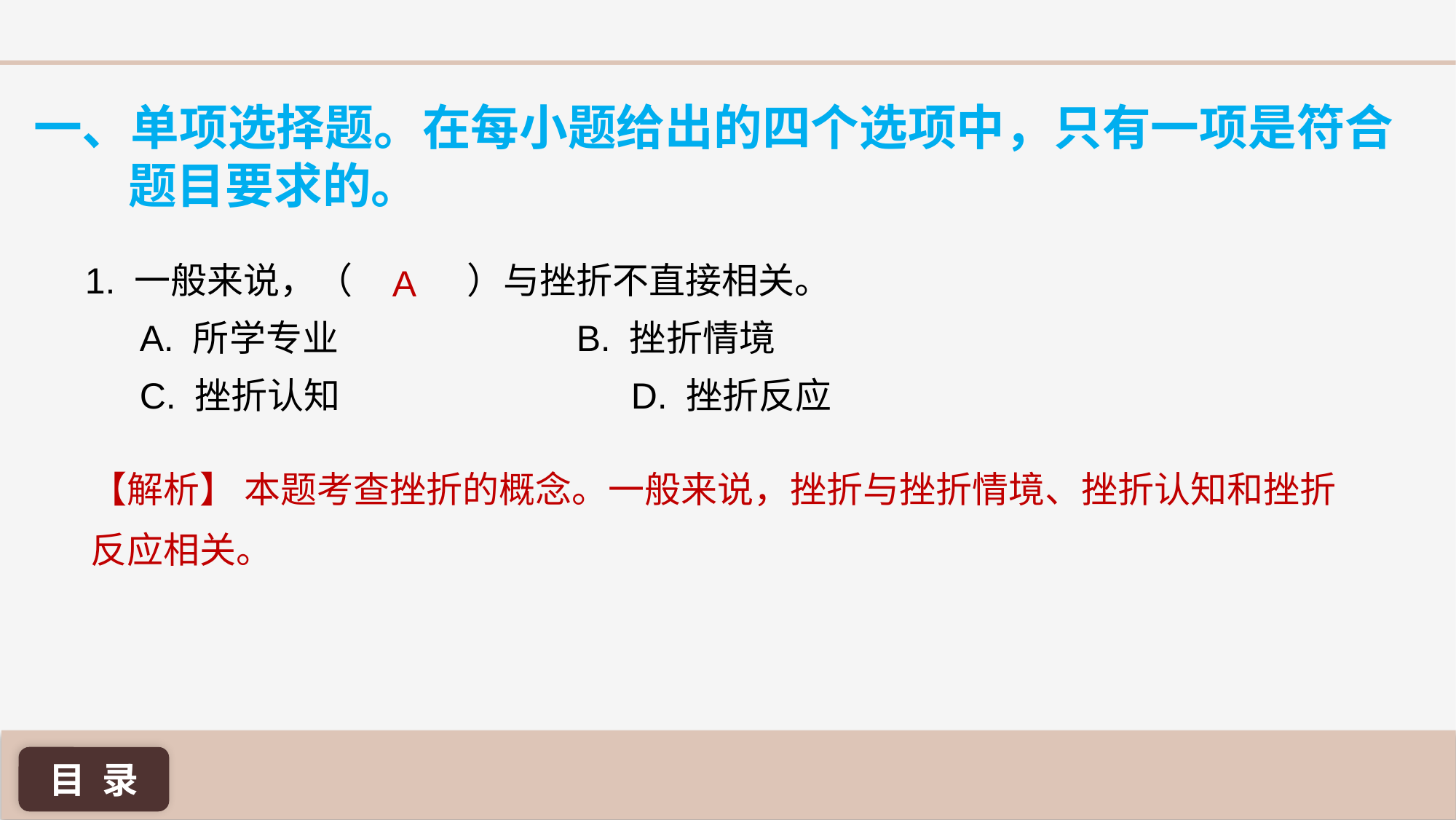

一、单项选择题。在每小题给出的四个选项中，只有一项是符合题目要求的。
1. 一般来说，（ 	）与挫折不直接相关。
A. 所学专业 			B. 挫折情境
C. 挫折认知 			D. 挫折反应
A
【解析】 本题考查挫折的概念。一般来说，挫折与挫折情境、挫折认知和挫折反应相关。